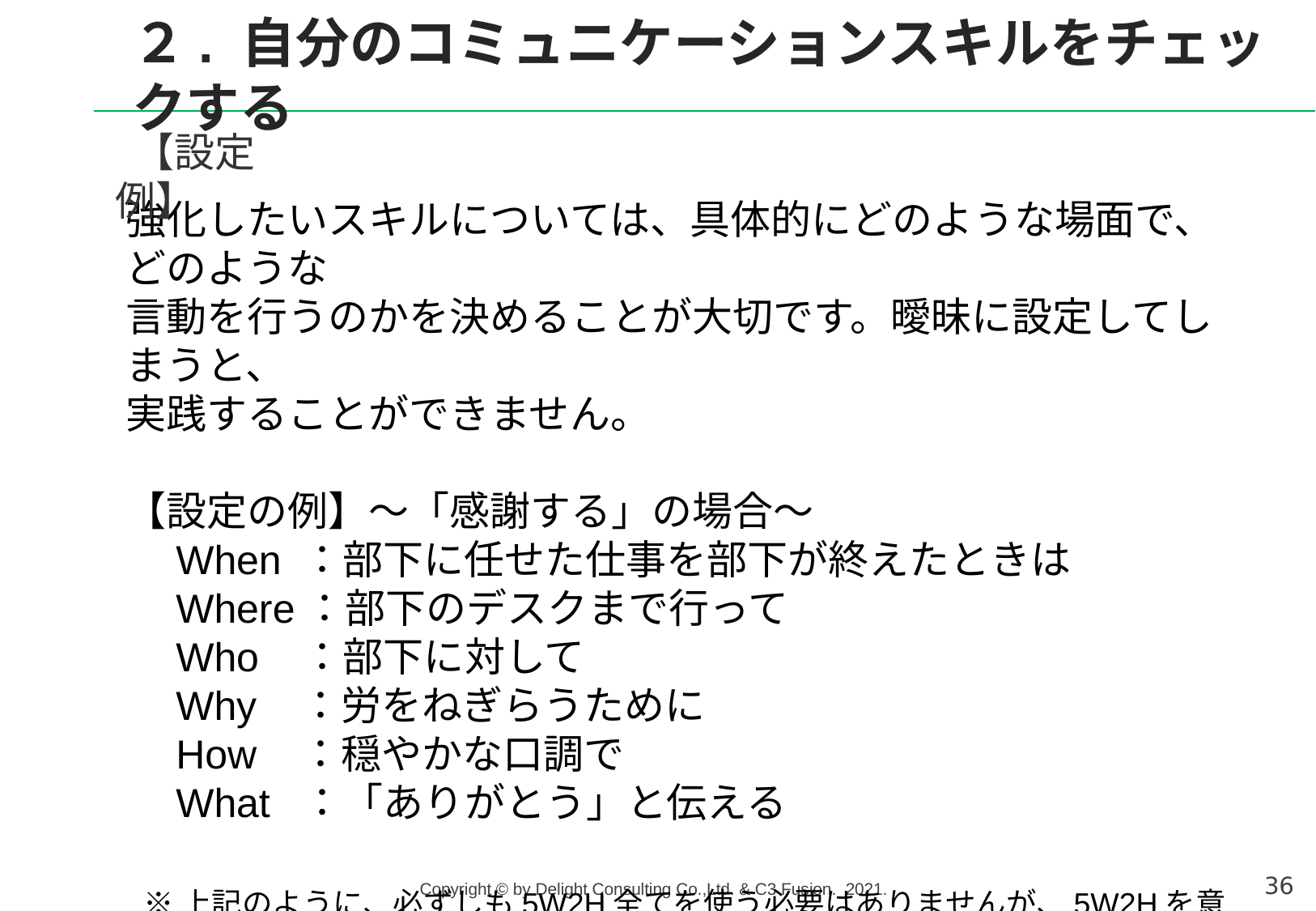

２. 自分のコミュニケーションスキルをチェックする
 【設定例】
強化したいスキルについては、具体的にどのような場面で、どのような
言動を行うのかを決めることが大切です。曖昧に設定してしまうと、
実践することができません。

【設定の例】～「感謝する」の場合～
　When ：部下に任せた仕事を部下が終えたときは
　Where：部下のデスクまで行って
　Who   ：部下に対して
　Why   ：労をねぎらうために
　How   ：穏やかな口調で
　What  ：「ありがとう」と伝える

  ※上記のように、必ずしも5W2H全てを使う必要はありませんが、5W2Hを意識しましょう。
36